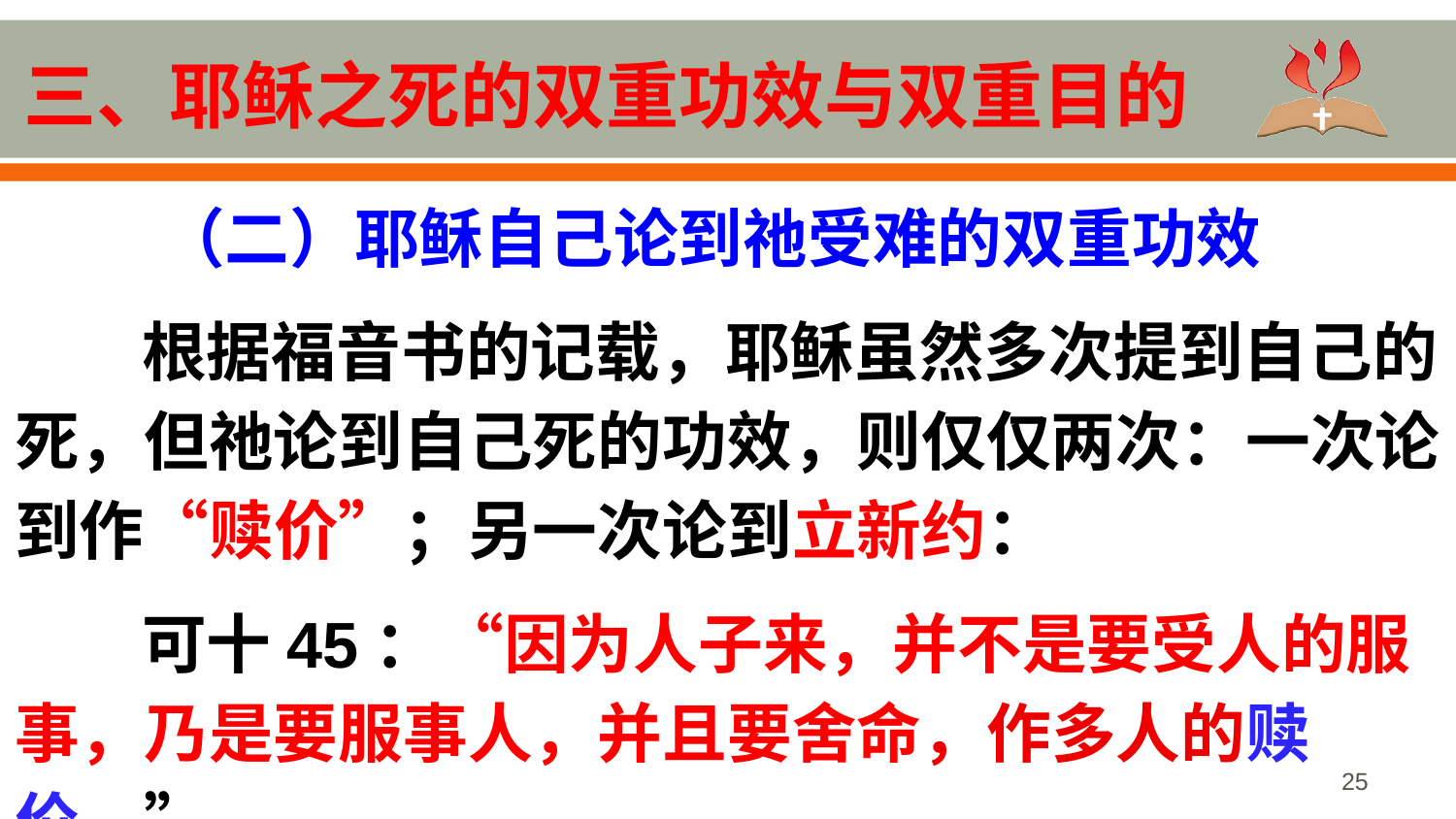

# 三、耶稣之死的双重功效与双重目的
	（二）耶稣自己论到祂受难的双重功效
根据福音书的记载，耶稣虽然多次提到自己的死，但祂论到自己死的功效，则仅仅两次：一次论到作“赎价”；另一次论到立新约：
可十45：“因为人子来，并不是要受人的服事，乃是要服事人，并且要舍命，作多人的赎价。”

25